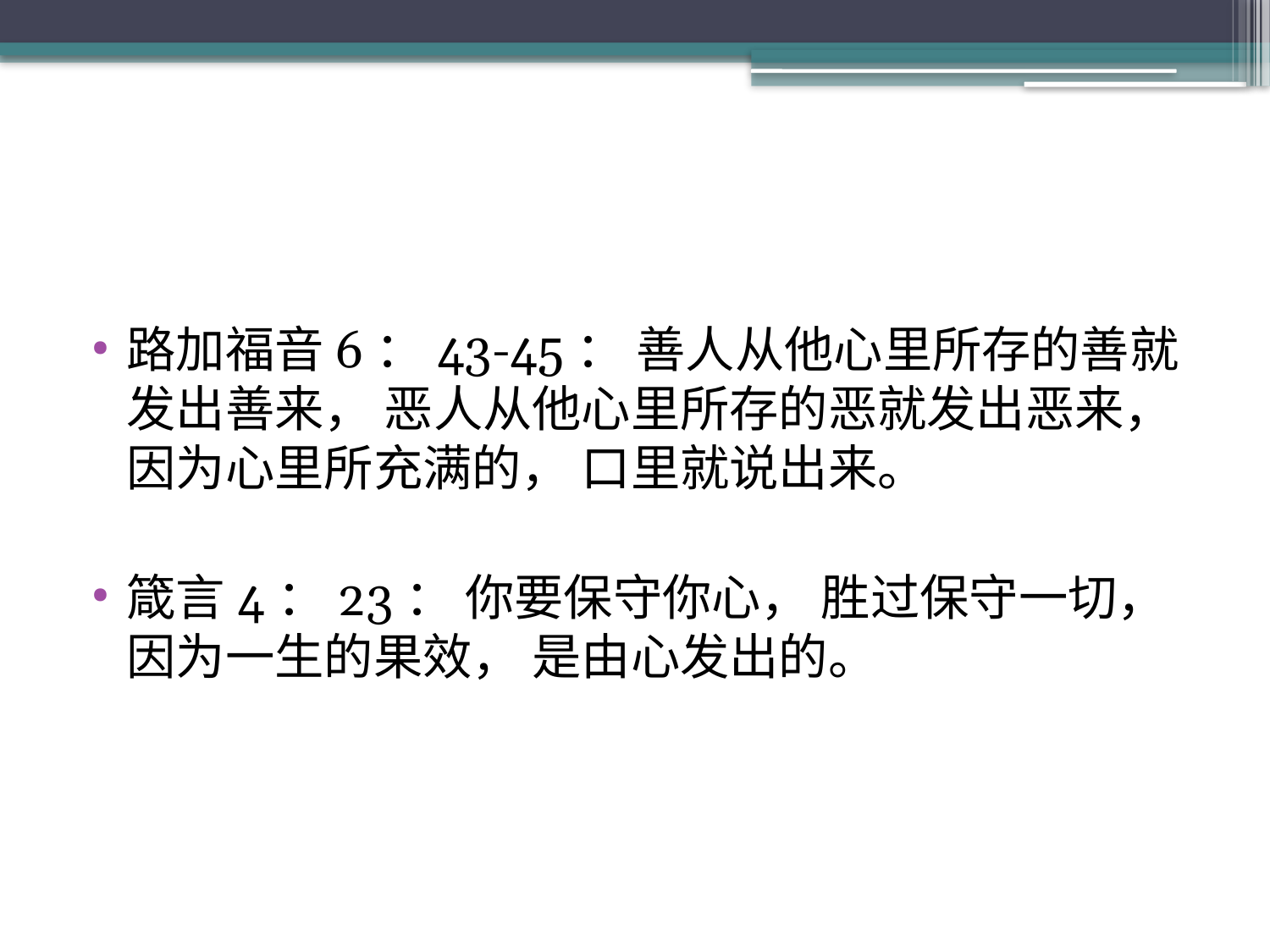

路加福音6：43-45： 善人从他心里所存的善就发出善来， 恶人从他心里所存的恶就发出恶来， 因为心里所充满的， 口里就说出来。

箴言4：23： 你要保守你心， 胜过保守一切， 因为一生的果效， 是由心发出的。